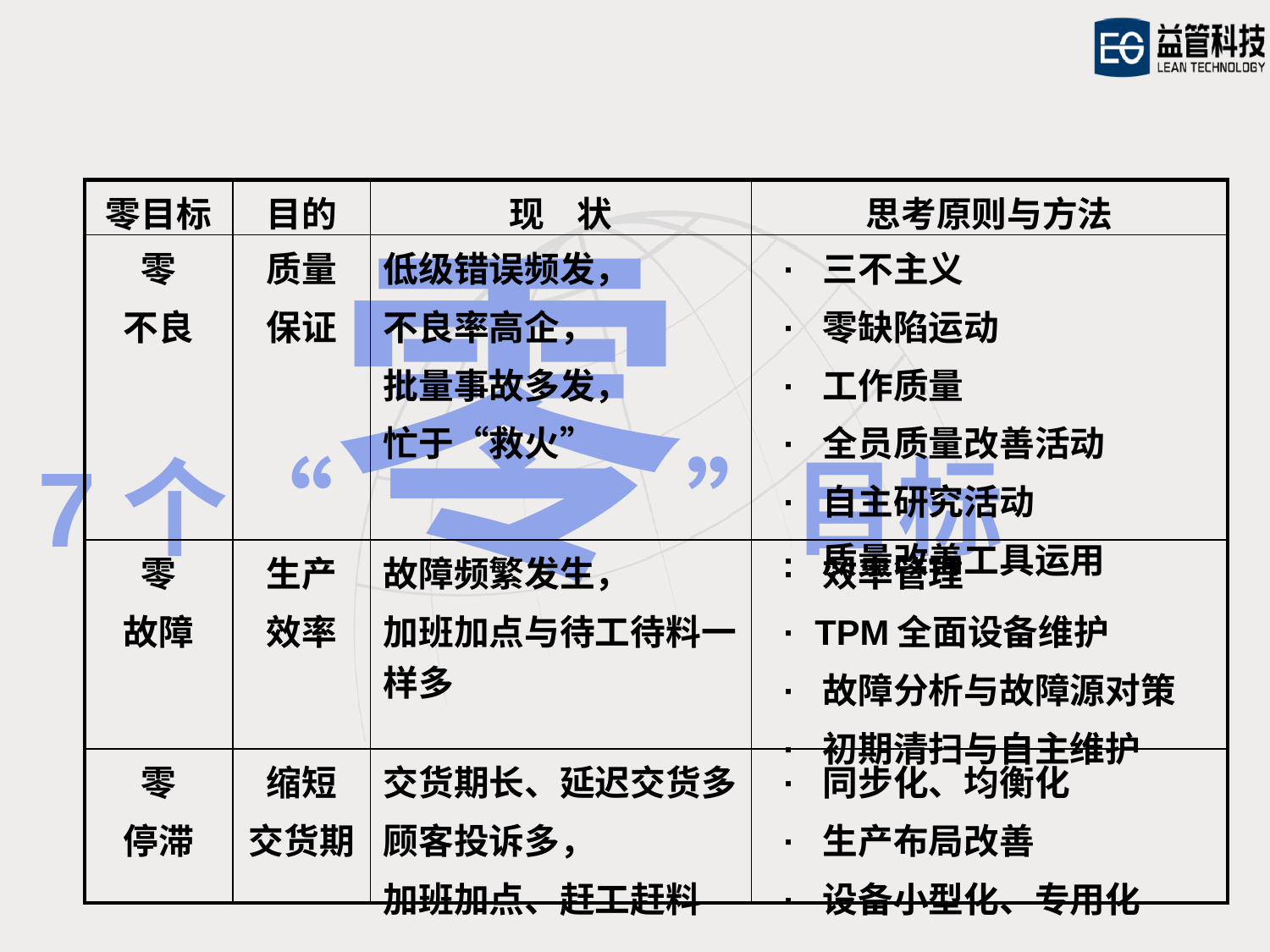

| 零目标 | 目的 | 现 状 | 思考原则与方法 |
| --- | --- | --- | --- |
| 零 不良 | 质量 保证 | 低级错误频发， 不良率高企， 批量事故多发， 忙于“救火” | · 三不主义 · 零缺陷运动 · 工作质量 · 全员质量改善活动 · 自主研究活动 · 质量改善工具运用 |
| 零 故障 | 生产 效率 | 故障频繁发生， 加班加点与待工待料一样多 | · 效率管理 · TPM全面设备维护 · 故障分析与故障源对策 · 初期清扫与自主维护 |
| 零 停滞 | 缩短 交货期 | 交货期长、延迟交货多 顾客投诉多， 加班加点、赶工赶料 | · 同步化、均衡化 · 生产布局改善 · 设备小型化、专用化 |
7个“零”目标